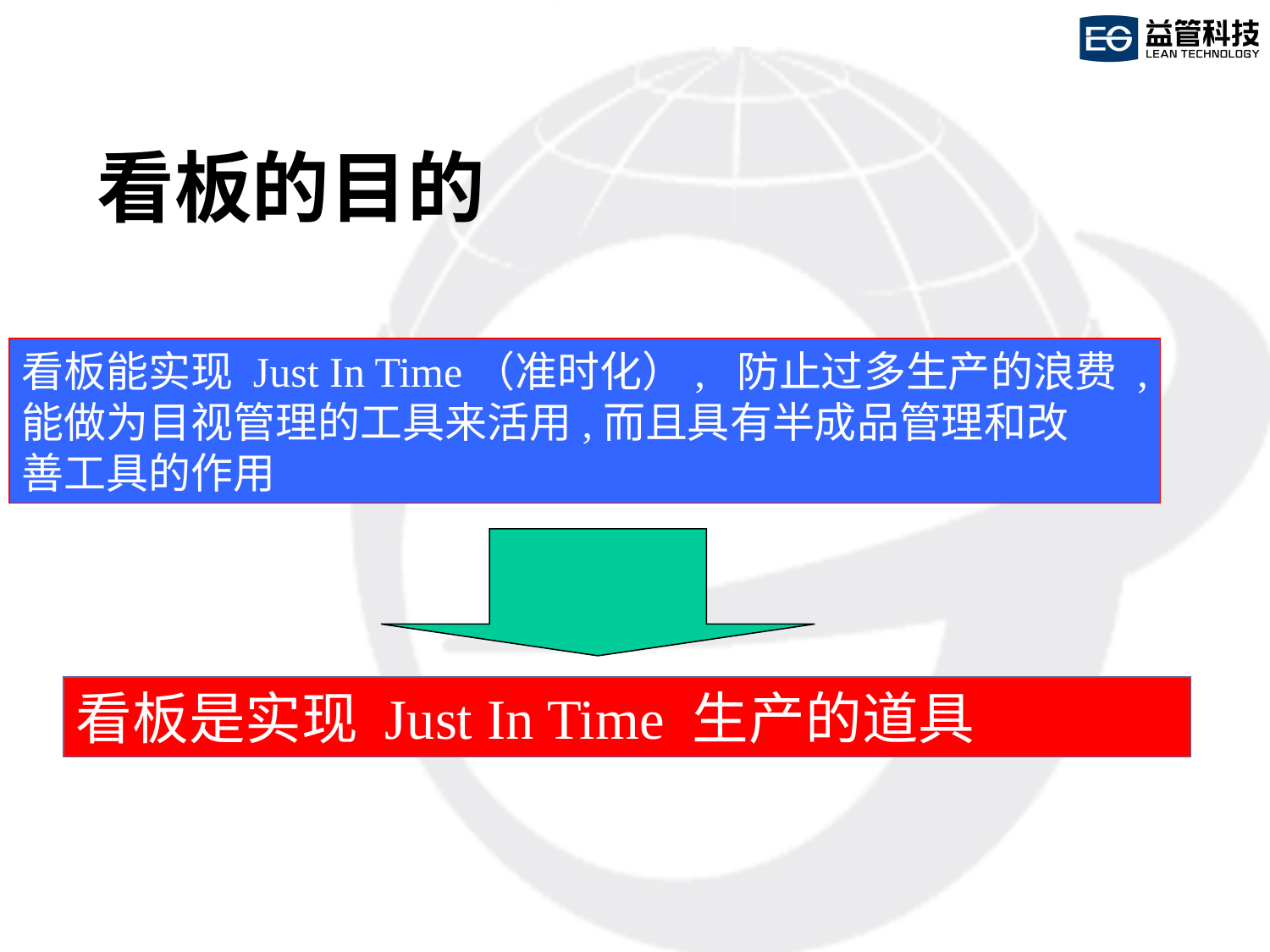

# 看板的目的
看板能实现 Just In Time（准时化）,  防止过多生产的浪费 ,
能做为目视管理的工具来活用,而且具有半成品管理和改
善工具的作用

看板是实现 Just In Time 生产的道具